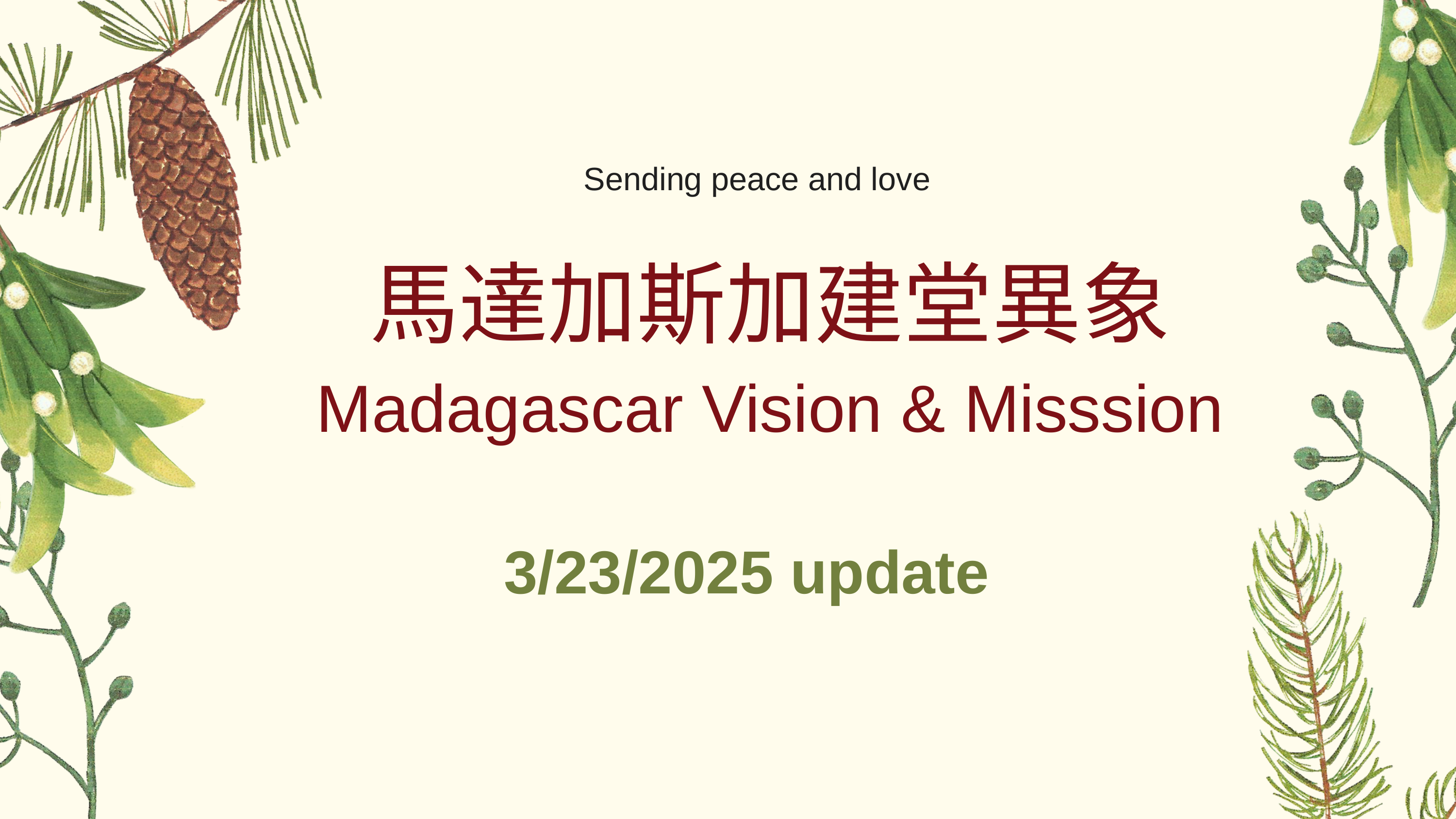

Sending peace and love
馬達加斯加建堂異象
Madagascar Vision & Misssion

3/23/2025 update